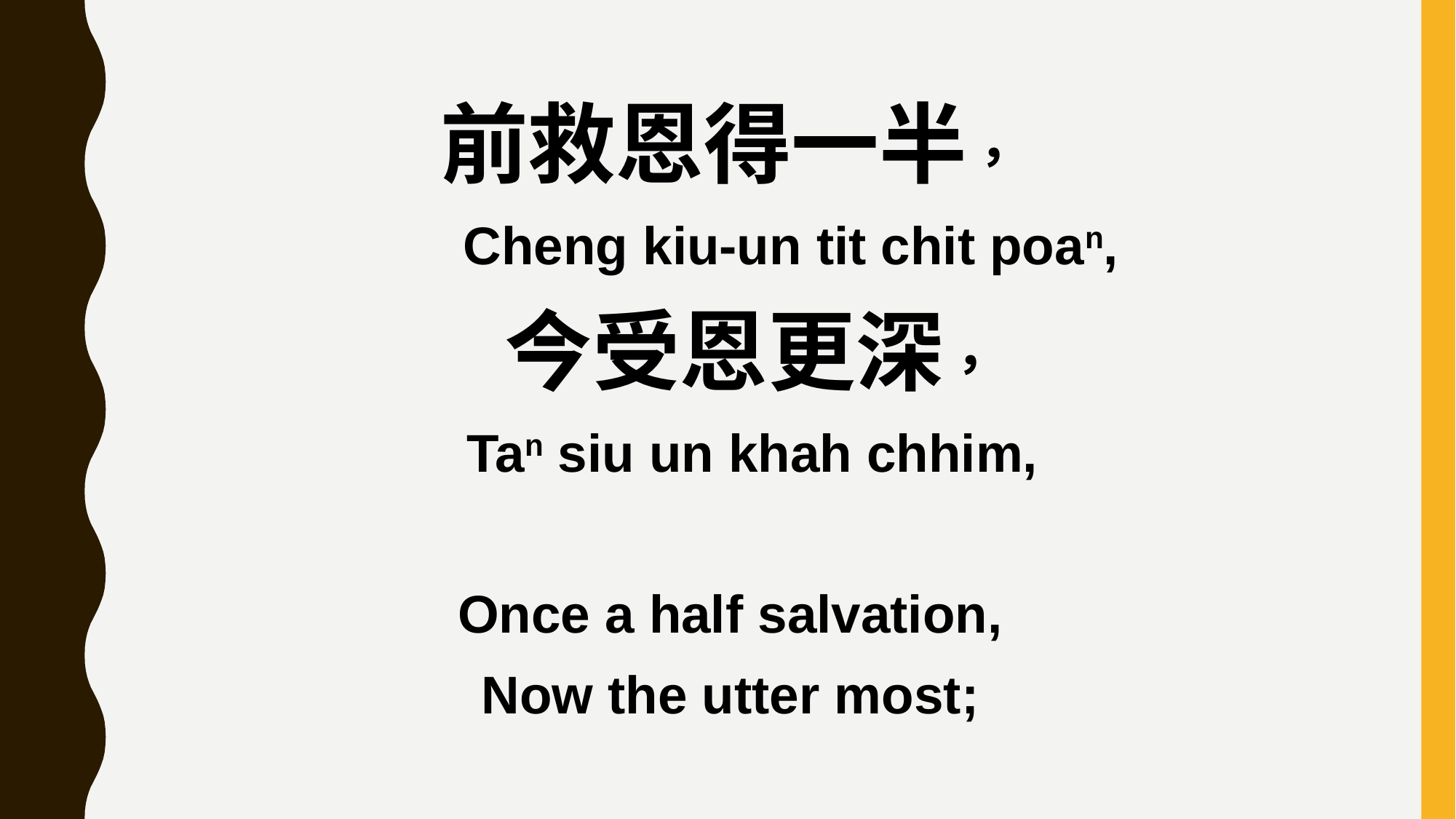

前救恩得一半，
                  Cheng kiu-un tit chit poan,
 今受恩更深，
   Tan siu un khah chhim,

Once a half salvation,
Now the utter most;